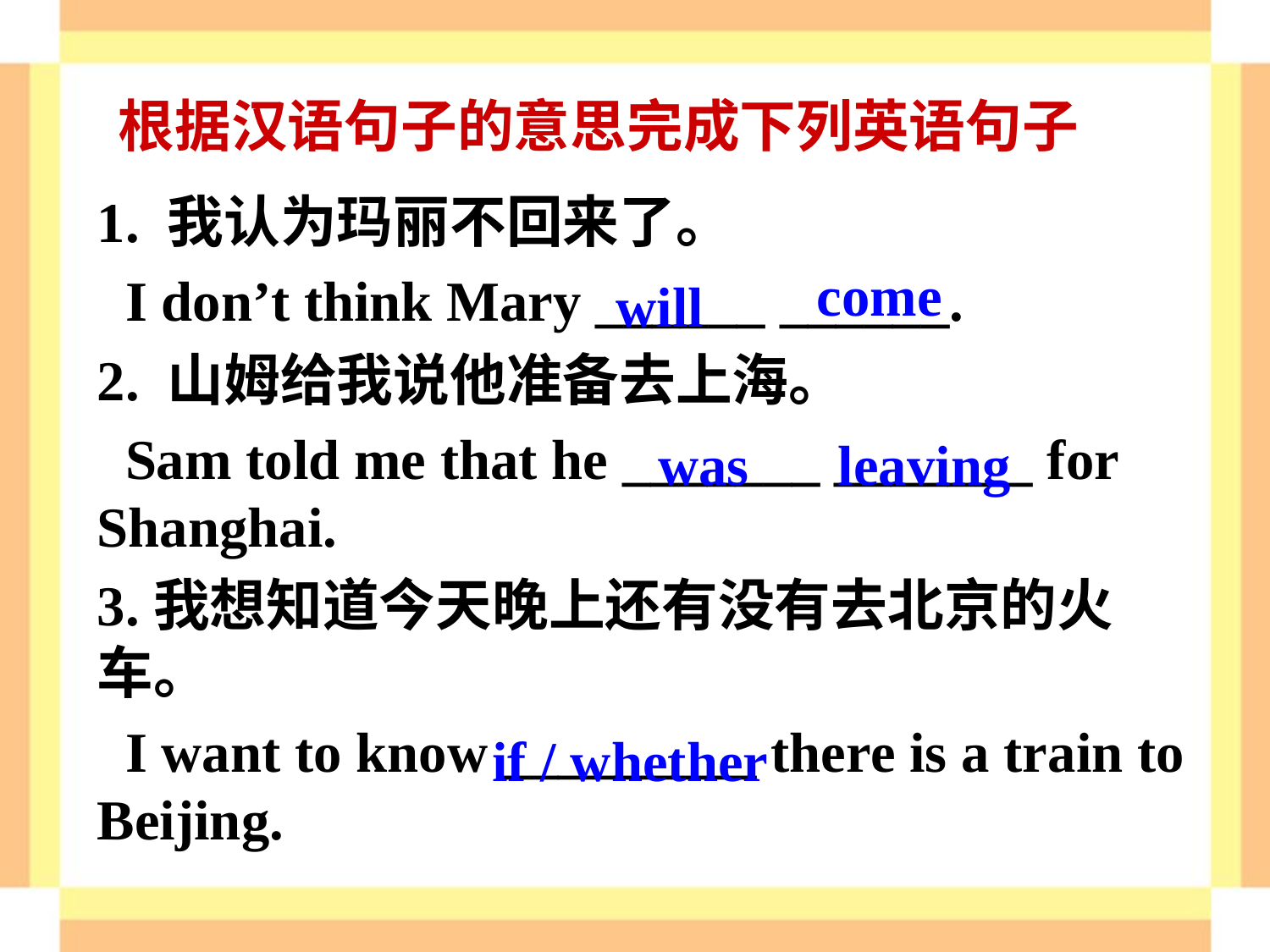

根据汉语句子的意思完成下列英语句子
1. 我认为玛丽不回来了。
  I don’t think Mary ______ ______.
2. 山姆给我说他准备去上海。
  Sam told me that he _______ _______ for Shanghai.
3.我想知道今天晚上还有没有去北京的火车。
  I want to know _________ there is a train to Beijing.
come
will
was
leaving
 if / whether